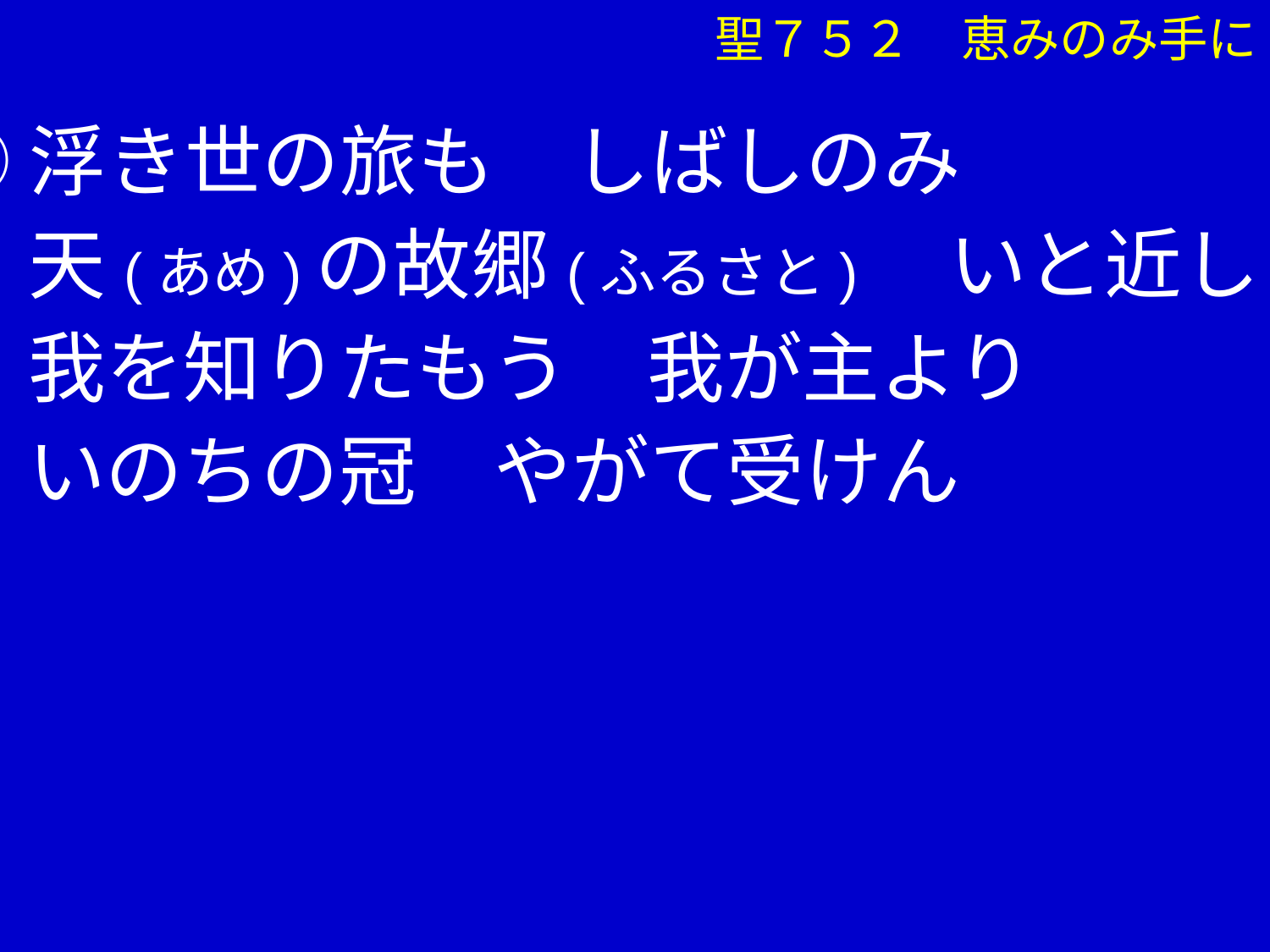

聖７５２　恵みのみ手に
④浮き世の旅も　しばしのみ
　 天(あめ)の故郷(ふるさと)　いと近し
　 我を知りたもう　我が主より
　 いのちの冠　やがて受けん